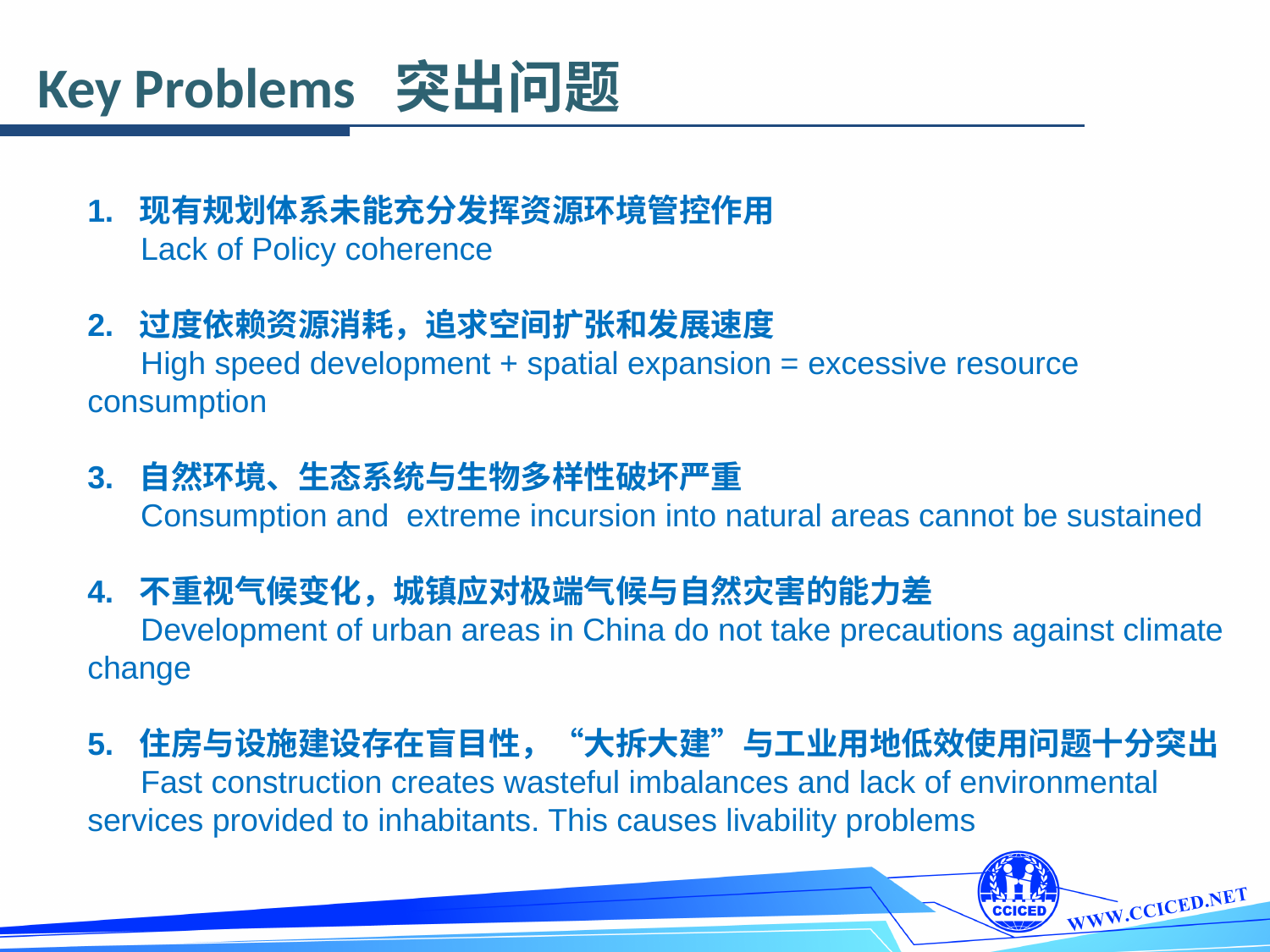

Key Problems  突出问题

1.  现有规划体系未能充分发挥资源环境管控作用
      Lack of Policy coherence

2.  过度依赖资源消耗，追求空间扩张和发展速度
      High speed development + spatial expansion = excessive resource consumption

3.  自然环境、生态系统与生物多样性破坏严重
      Consumption and  extreme incursion into natural areas cannot be sustained

4.  不重视气候变化，城镇应对极端气候与自然灾害的能力差
      Development of urban areas in China do not take precautions against climate change

5.  住房与设施建设存在盲目性，“大拆大建”与工业用地低效使用问题十分突出
      Fast construction creates wasteful imbalances and lack of environmental services provided to inhabitants. This causes livability problems